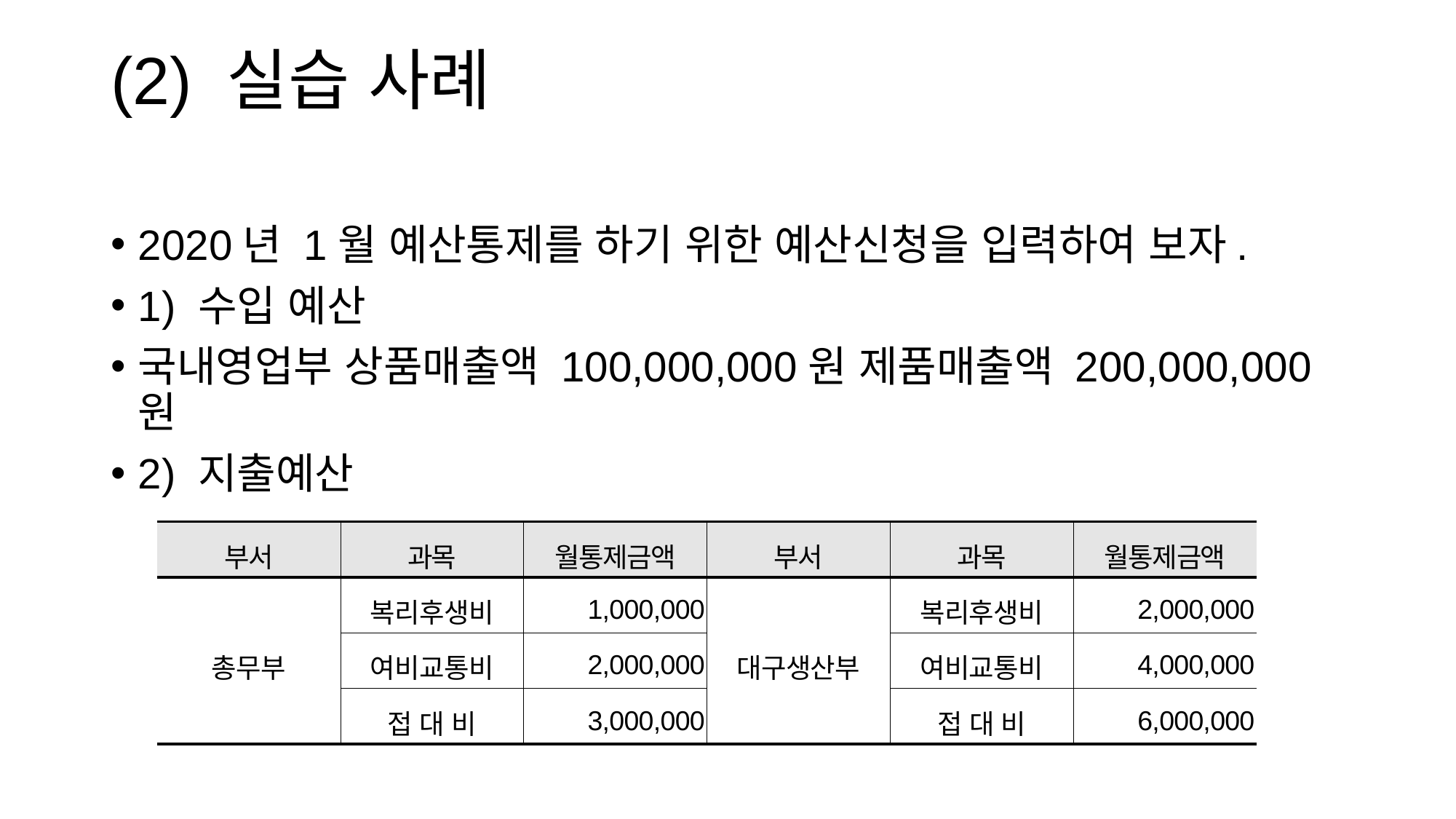

# (2) 실습 사례
2020년 1월 예산통제를 하기 위한 예산신청을 입력하여 보자.
1) 수입 예산
국내영업부 상품매출액 100,000,000원 제품매출액 200,000,000원
2) 지출예산

| 부서 | 과목 | 월통제금액 | 부서 | 과목 | 월통제금액 |
| --- | --- | --- | --- | --- | --- |
| 총무부 | 복리후생비 | 1,000,000 | 대구생산부 | 복리후생비 | 2,000,000 |
|  | 여비교통비 | 2,000,000 |  | 여비교통비 | 4,000,000 |
|  | 접 대 비 | 3,000,000 |  | 접 대 비 | 6,000,000 |